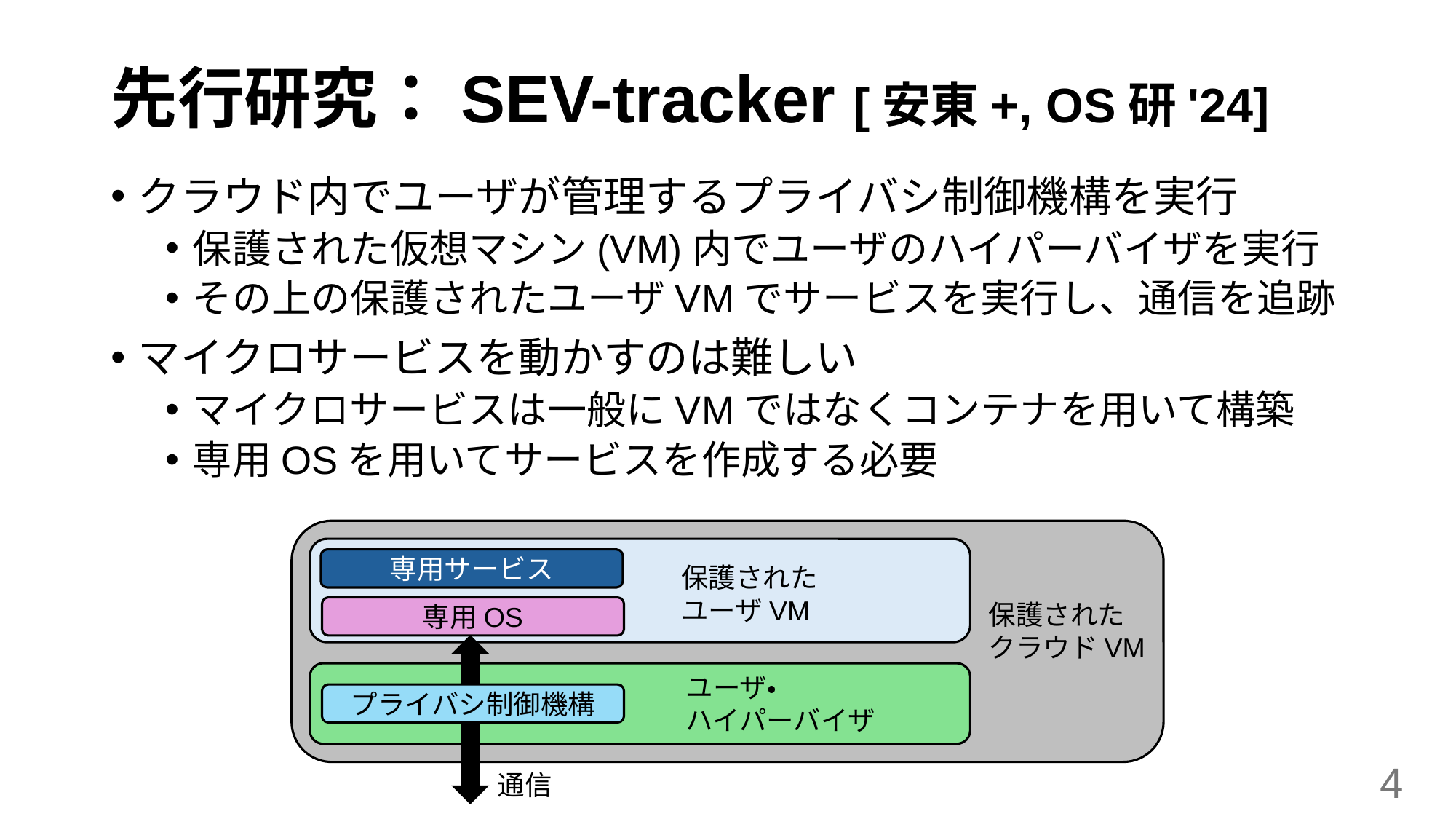

# 先行研究：SEV-tracker [安東+, OS研'24]
クラウド内でユーザが管理するプライバシ制御機構を実行
保護された仮想マシン(VM)内でユーザのハイパーバイザを実行
その上の保護されたユーザVMでサービスを実行し、通信を追跡
マイクロサービスを動かすのは難しい
マイクロサービスは一般にVMではなくコンテナを用いて構築
専用OSを用いてサービスを作成する必要

専用サービス
保護された
ユーザVM
保護された
クラウドVM
専用OS

ユーザ・
ハイパーバイザ
プライバシ制御機構

4
通信